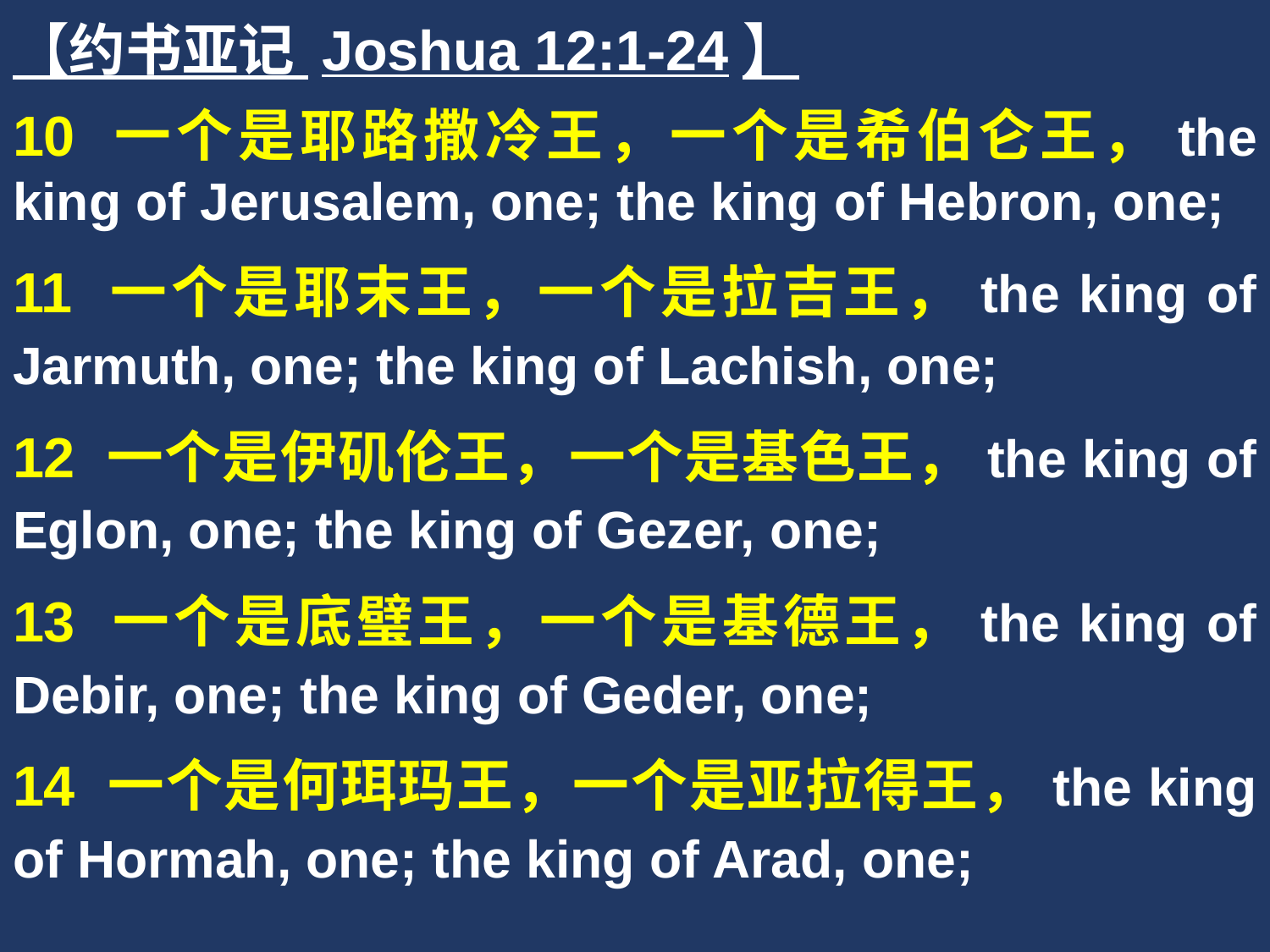

【约书亚记 Joshua 12:1-24】
10 一个是耶路撒冷王，一个是希伯仑王，the king of Jerusalem, one; the king of Hebron, one;
11 一个是耶末王，一个是拉吉王，the king of Jarmuth, one; the king of Lachish, one;
12 一个是伊矶伦王，一个是基色王，the king of Eglon, one; the king of Gezer, one;
13 一个是底璧王，一个是基德王，the king of Debir, one; the king of Geder, one;
14 一个是何珥玛王，一个是亚拉得王，the king of Hormah, one; the king of Arad, one;